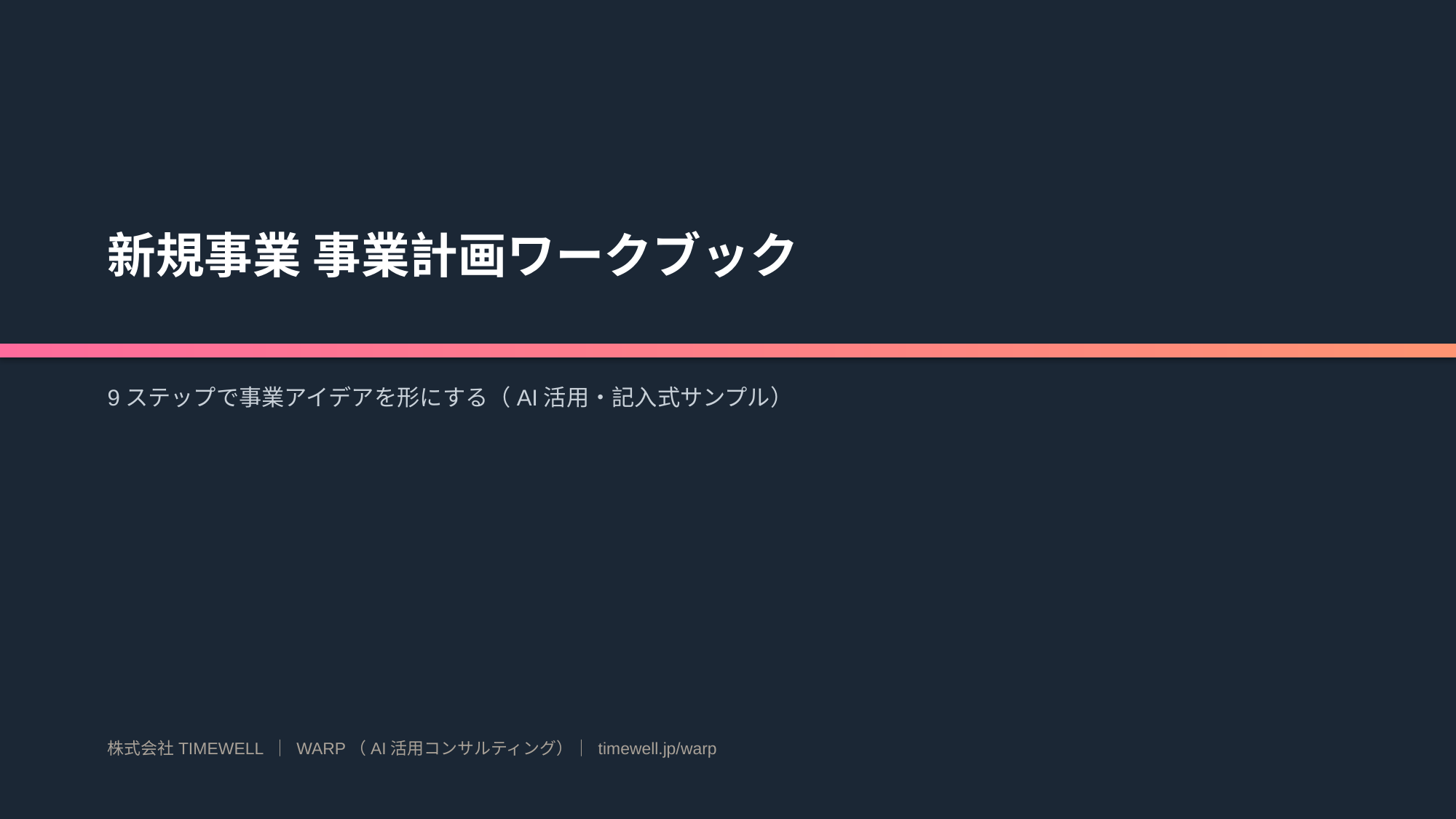

新規事業 事業計画ワークブック

9ステップで事業アイデアを形にする（AI活用・記入式サンプル）
株式会社TIMEWELL ｜ WARP（AI活用コンサルティング）｜ timewell.jp/warp